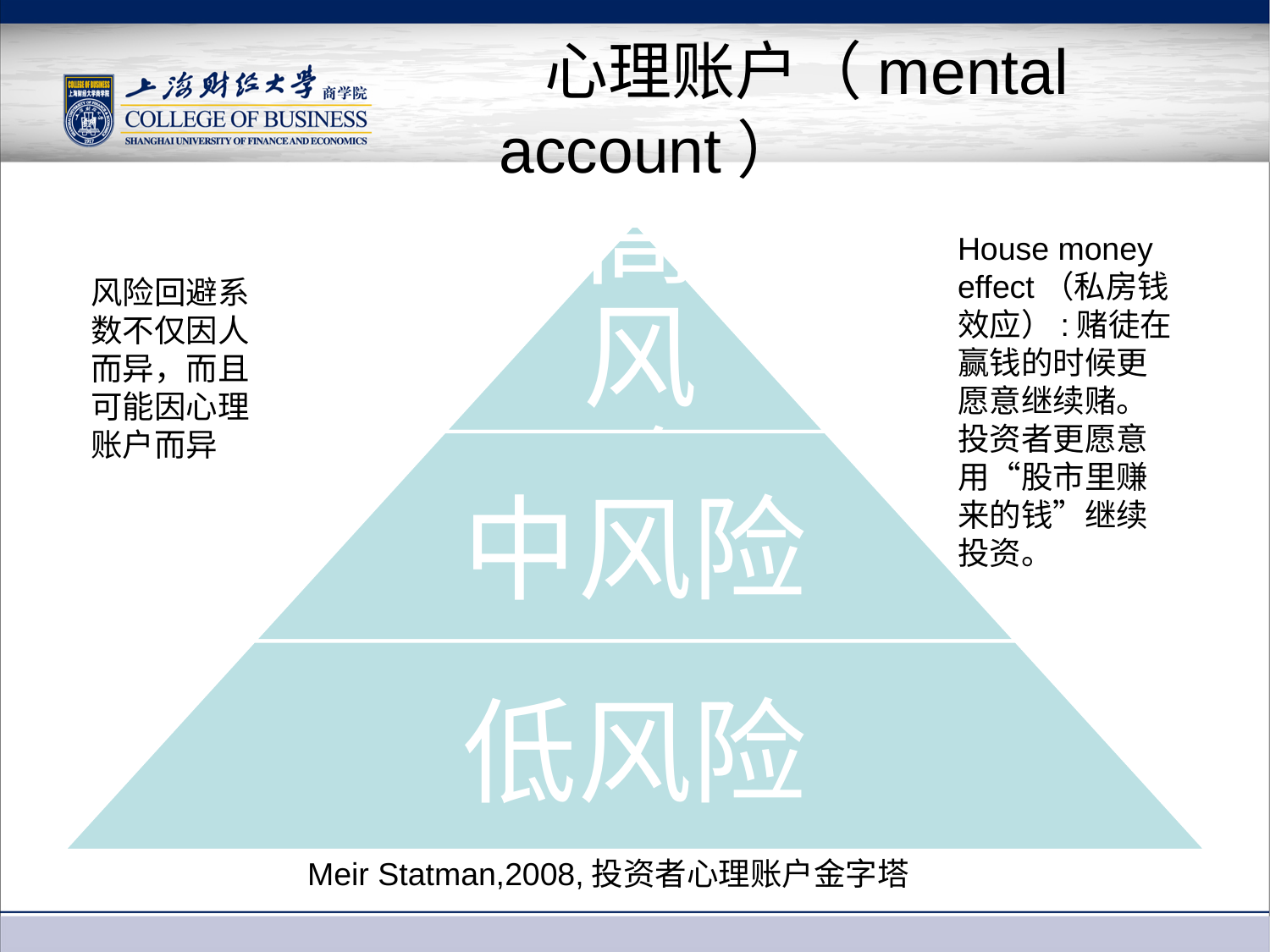

# 心理账户（mental account）
高风险
中风险
低风险
House money effect（私房钱效应）:赌徒在赢钱的时候更愿意继续赌。
投资者更愿意用“股市里赚来的钱”继续投资。
风险回避系数不仅因人而异，而且可能因心理账户而异
Meir Statman,2008,投资者心理账户金字塔